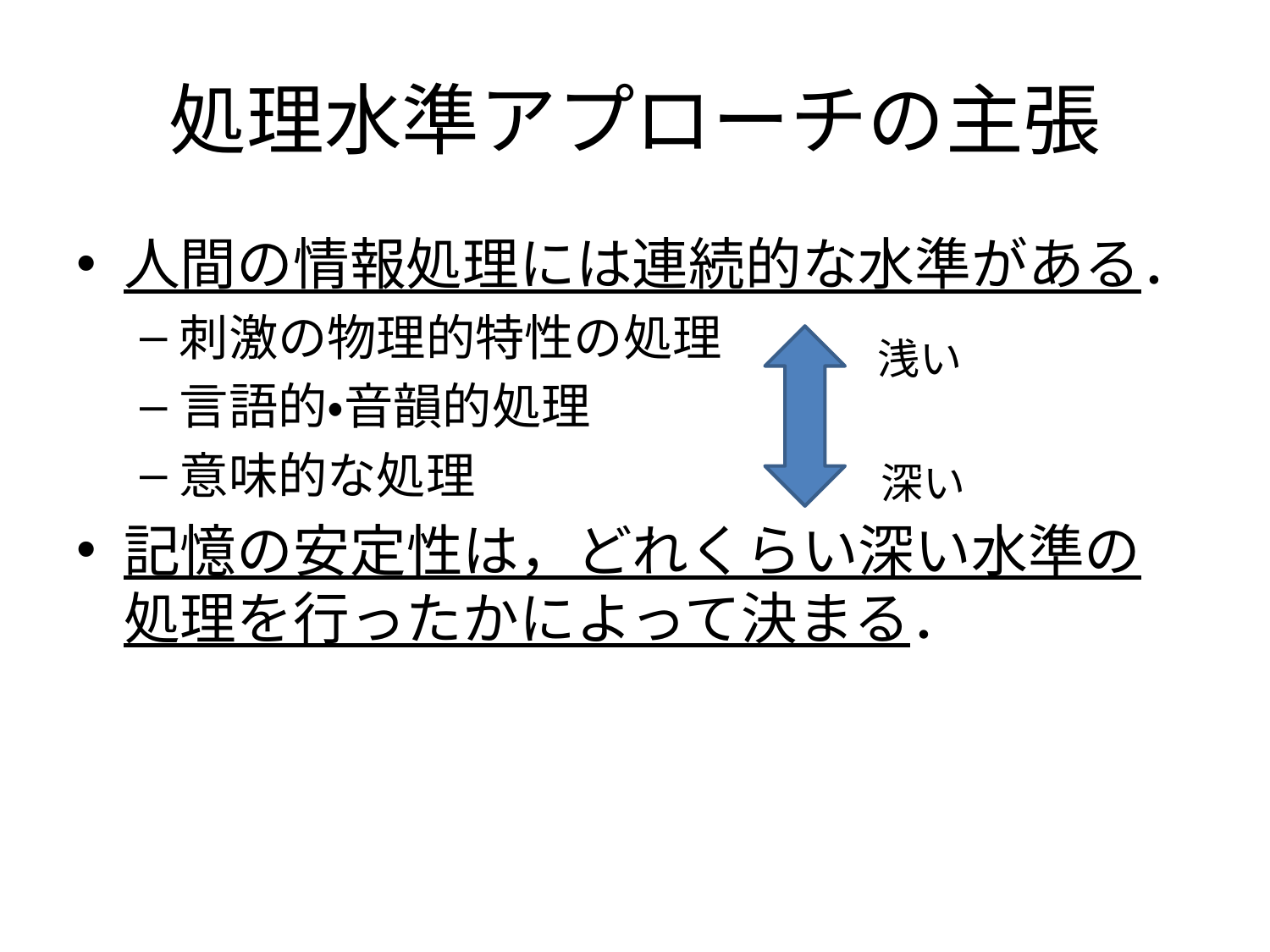

# 処理水準アプローチの主張
人間の情報処理には連続的な水準がある．
刺激の物理的特性の処理
言語的・音韻的処理
意味的な処理
記憶の安定性は，どれくらい深い水準の処理を行ったかによって決まる．
浅い

深い